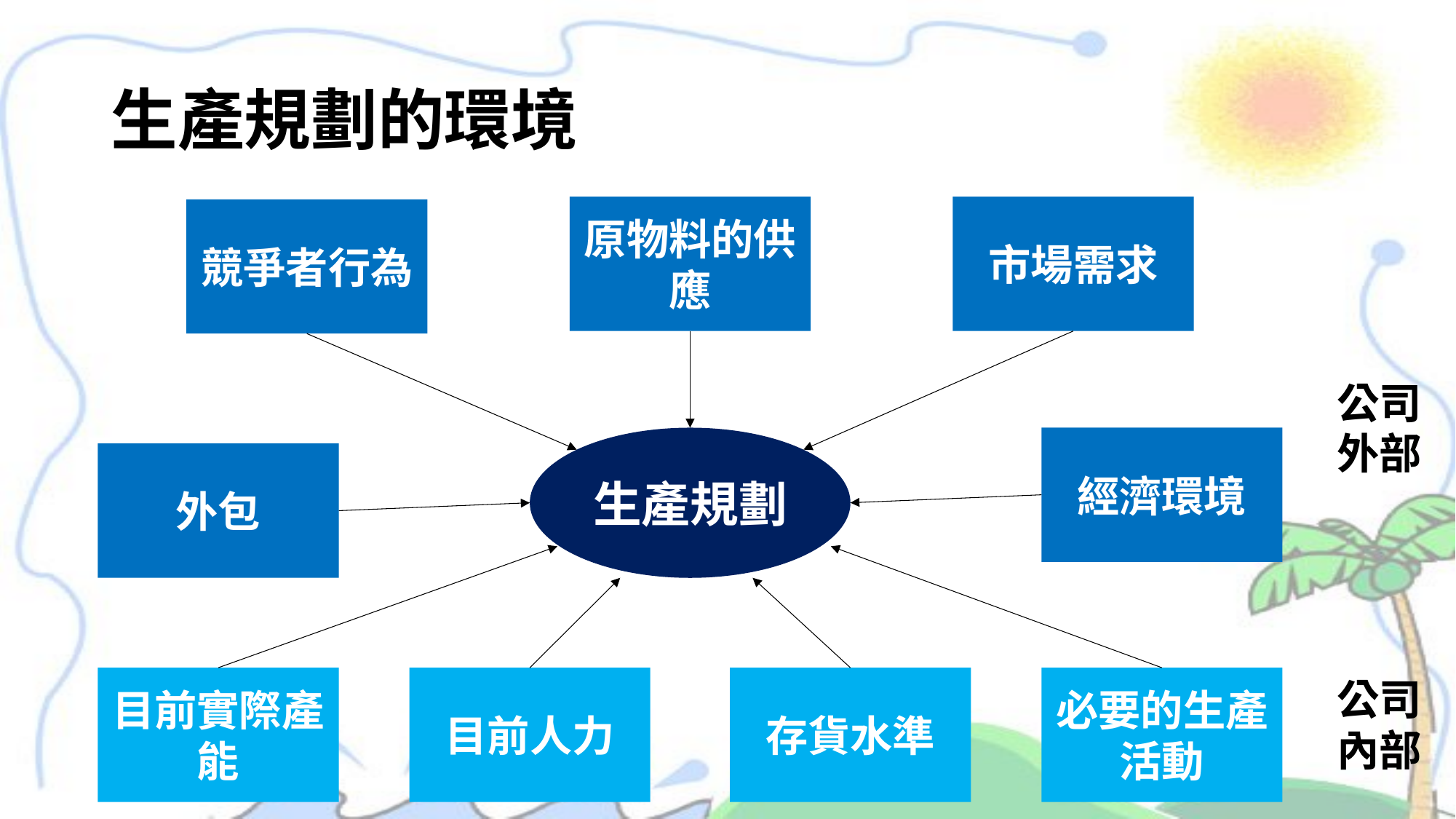

# 生產規劃的環境
原物料的供應
市場需求
競爭者行為
公司
外部
生產規劃
經濟環境
外包
目前實際產能
目前人力
存貨水準
必要的生產活動
公司
內部